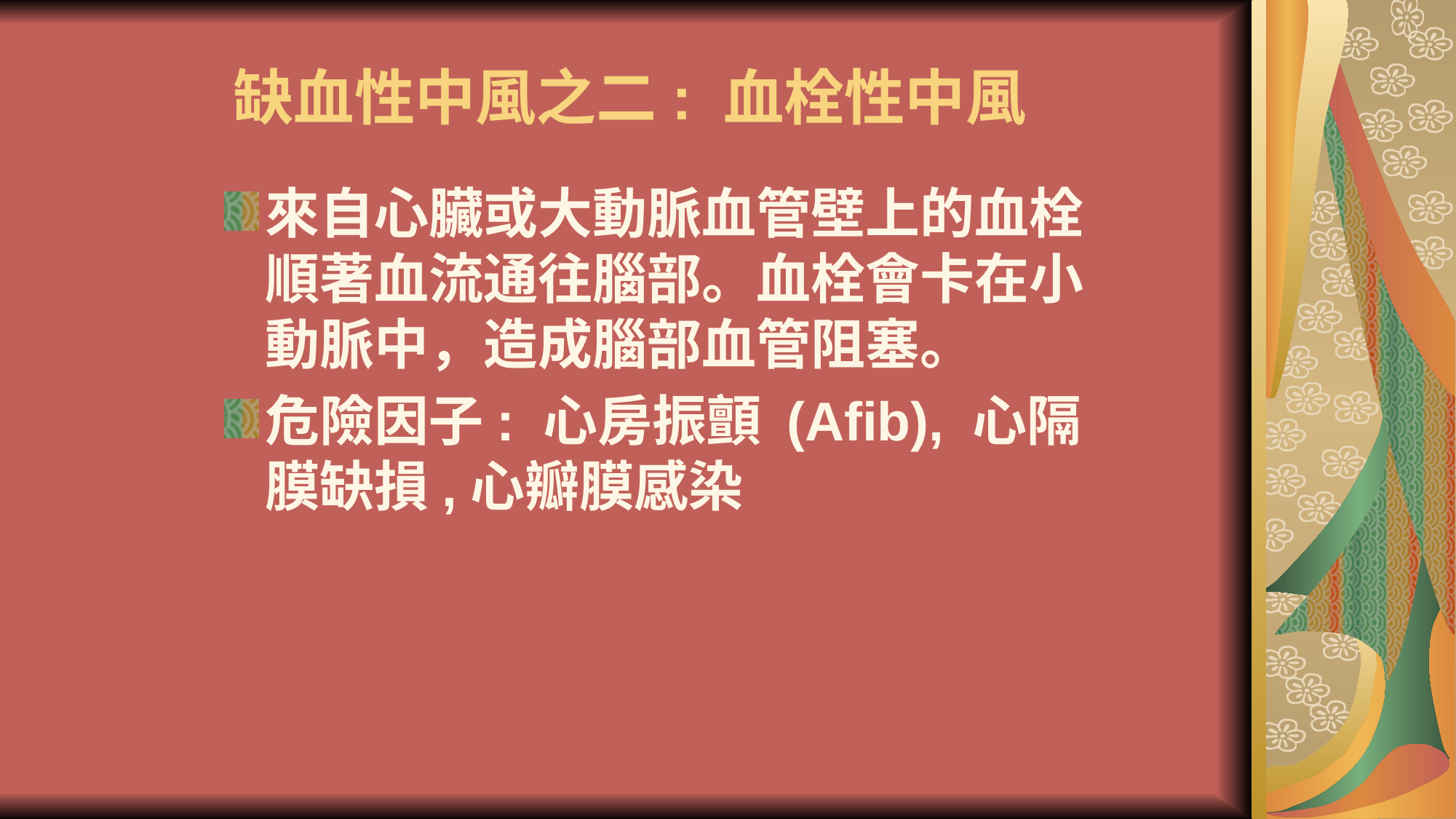

# 缺血性中風之二: 血栓性中風
來自心臟或大動脈血管壁上的血栓順著血流通往腦部。血栓會卡在小動脈中，造成腦部血管阻塞。
危險因子: 心房振顫 (Afib), 心隔膜缺損,心瓣膜感染